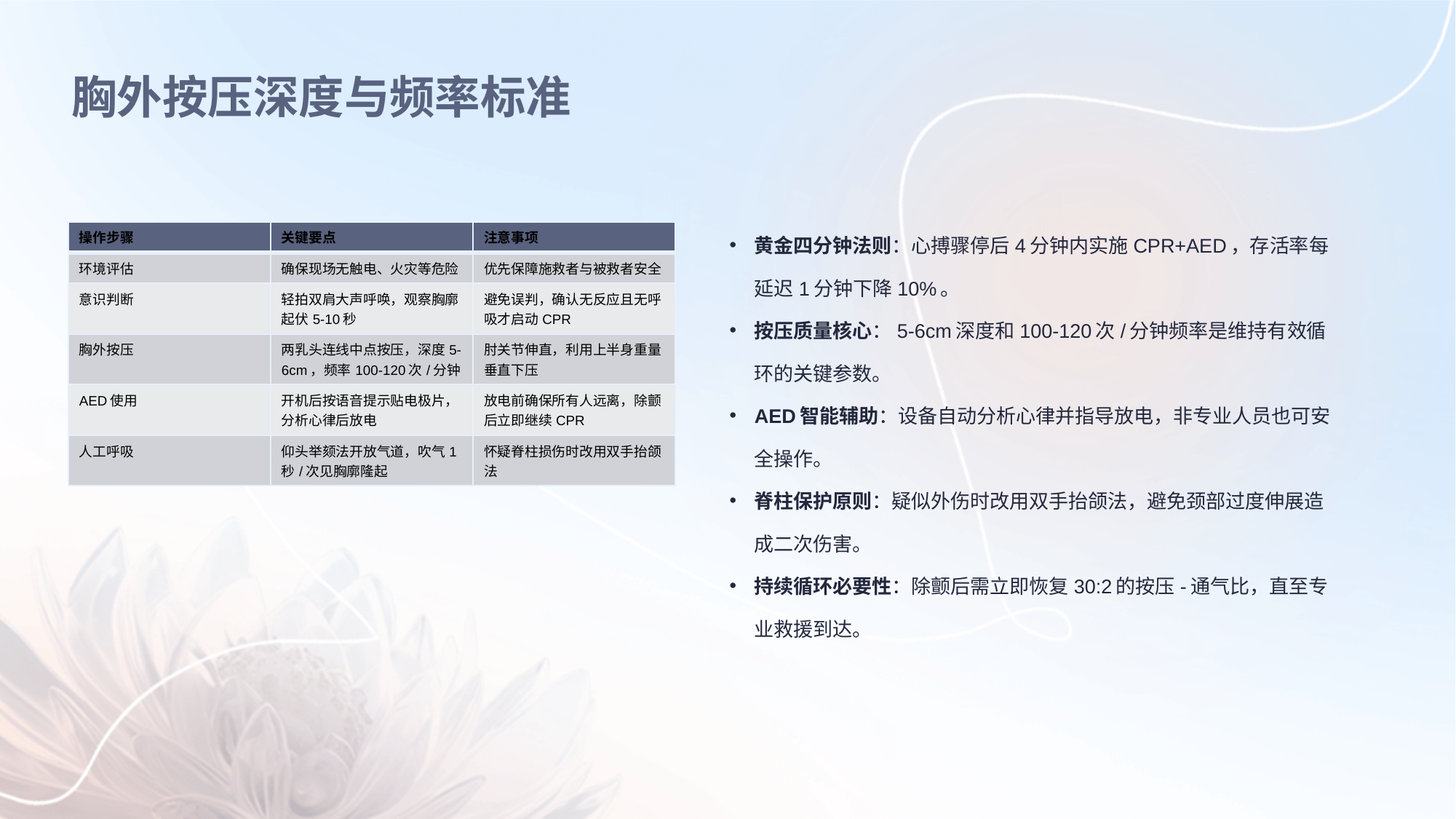

胸外按压深度与频率标准
黄金四分钟法则：心搏骤停后4分钟内实施CPR+AED，存活率每延迟1分钟下降10%。
按压质量核心：5-6cm深度和100-120次/分钟频率是维持有效循环的关键参数。
AED智能辅助：设备自动分析心律并指导放电，非专业人员也可安全操作。
脊柱保护原则：疑似外伤时改用双手抬颌法，避免颈部过度伸展造成二次伤害。
持续循环必要性：除颤后需立即恢复30:2的按压-通气比，直至专业救援到达。
| 操作步骤 | 关键要点 | 注意事项 |
| --- | --- | --- |
| 环境评估 | 确保现场无触电、火灾等危险 | 优先保障施救者与被救者安全 |
| 意识判断 | 轻拍双肩大声呼唤，观察胸廓起伏5-10秒 | 避免误判，确认无反应且无呼吸才启动CPR |
| 胸外按压 | 两乳头连线中点按压，深度5-6cm，频率100-120次/分钟 | 肘关节伸直，利用上半身重量垂直下压 |
| AED使用 | 开机后按语音提示贴电极片，分析心律后放电 | 放电前确保所有人远离，除颤后立即继续CPR |
| 人工呼吸 | 仰头举颏法开放气道，吹气1秒/次见胸廓隆起 | 怀疑脊柱损伤时改用双手抬颌法 |